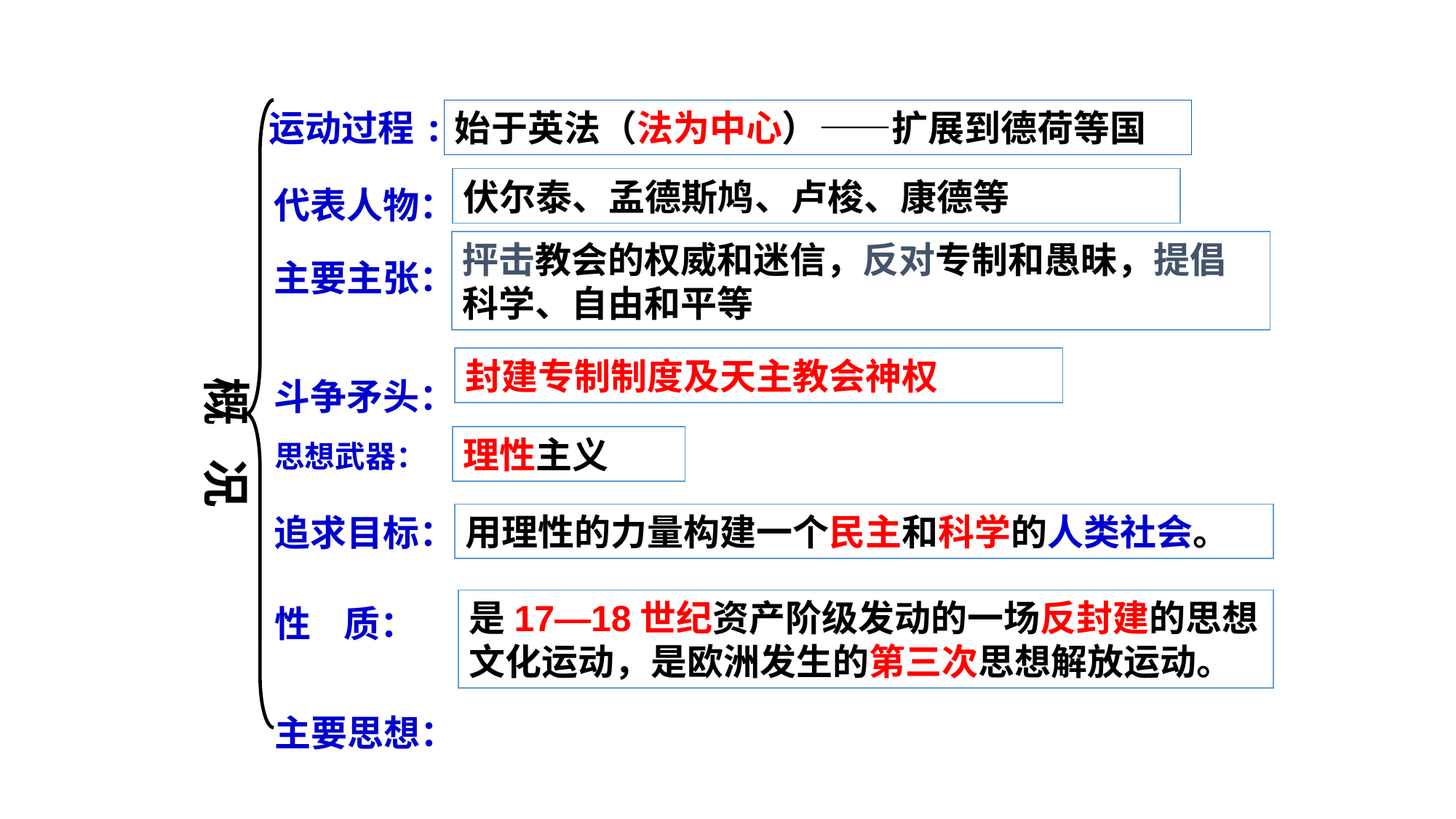

运动过程:
始于英法（法为中心）——扩展到德荷等国
伏尔泰、孟德斯鸠、卢梭、康德等
代表人物：
抨击教会的权威和迷信，反对专制和愚昧，提倡科学、自由和平等
主要主张：
封建专制制度及天主教会神权
概   况
斗争矛头：
理性主义
思想武器：
用理性的力量构建一个民主和科学的人类社会。
追求目标：
是17—18世纪资产阶级发动的一场反封建的思想文化运动，是欧洲发生的第三次思想解放运动。
性    质：
主要思想：